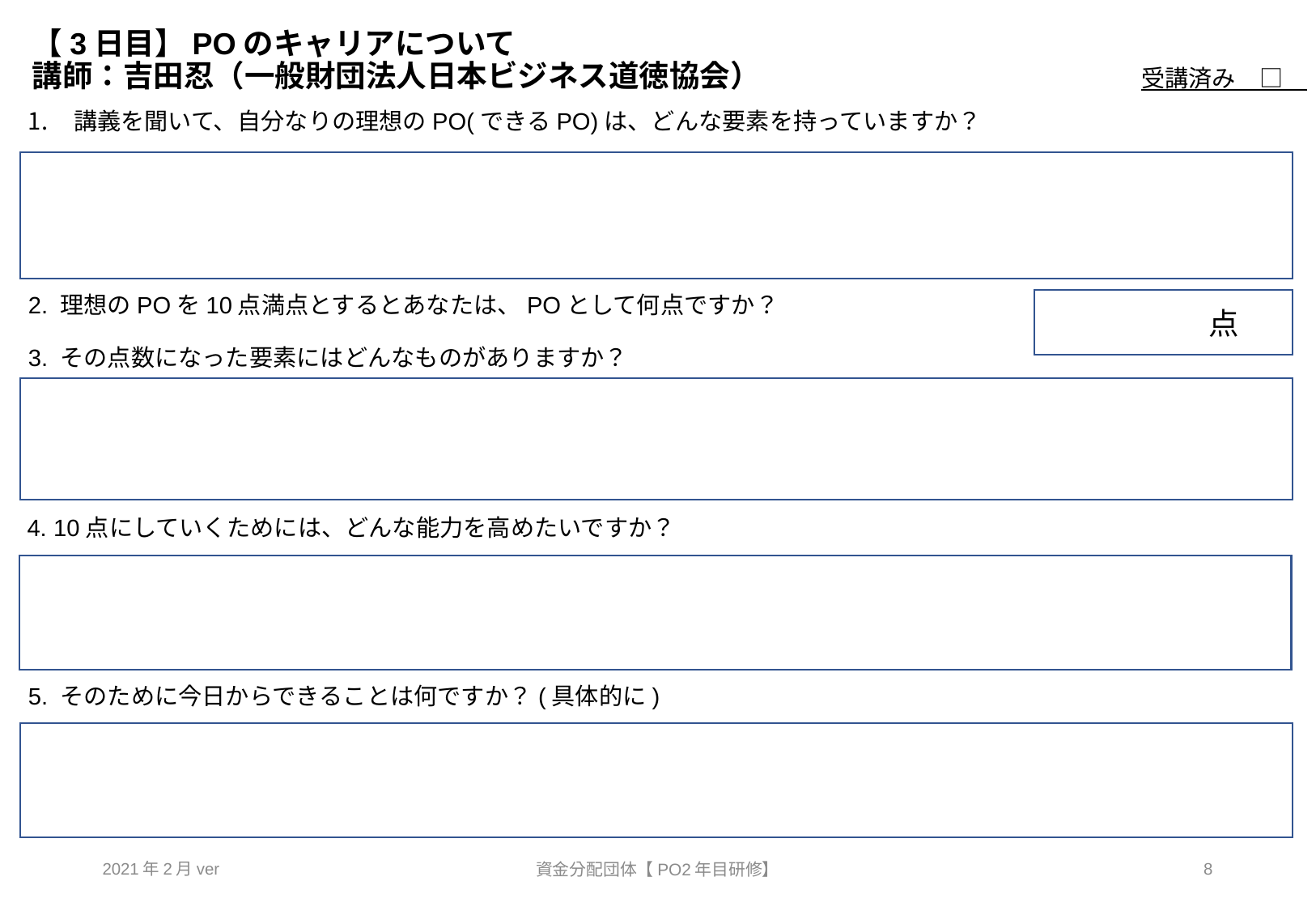

# 【3日目】POのキャリアについて 講師：吉田忍（一般財団法人日本ビジネス道徳協会）
受講済み　□
講義を聞いて、自分なりの理想のPO(できるPO)は、どんな要素を持っていますか？

2. 理想のPOを10点満点とするとあなたは、POとして何点ですか？
　　　　点
3. その点数になった要素にはどんなものがありますか？

4. 10点にしていくためには、どんな能力を高めたいですか？

5. そのために今日からできることは何ですか？(具体的に)

2021年2月ver
資金分配団体【PO2年目研修】
8